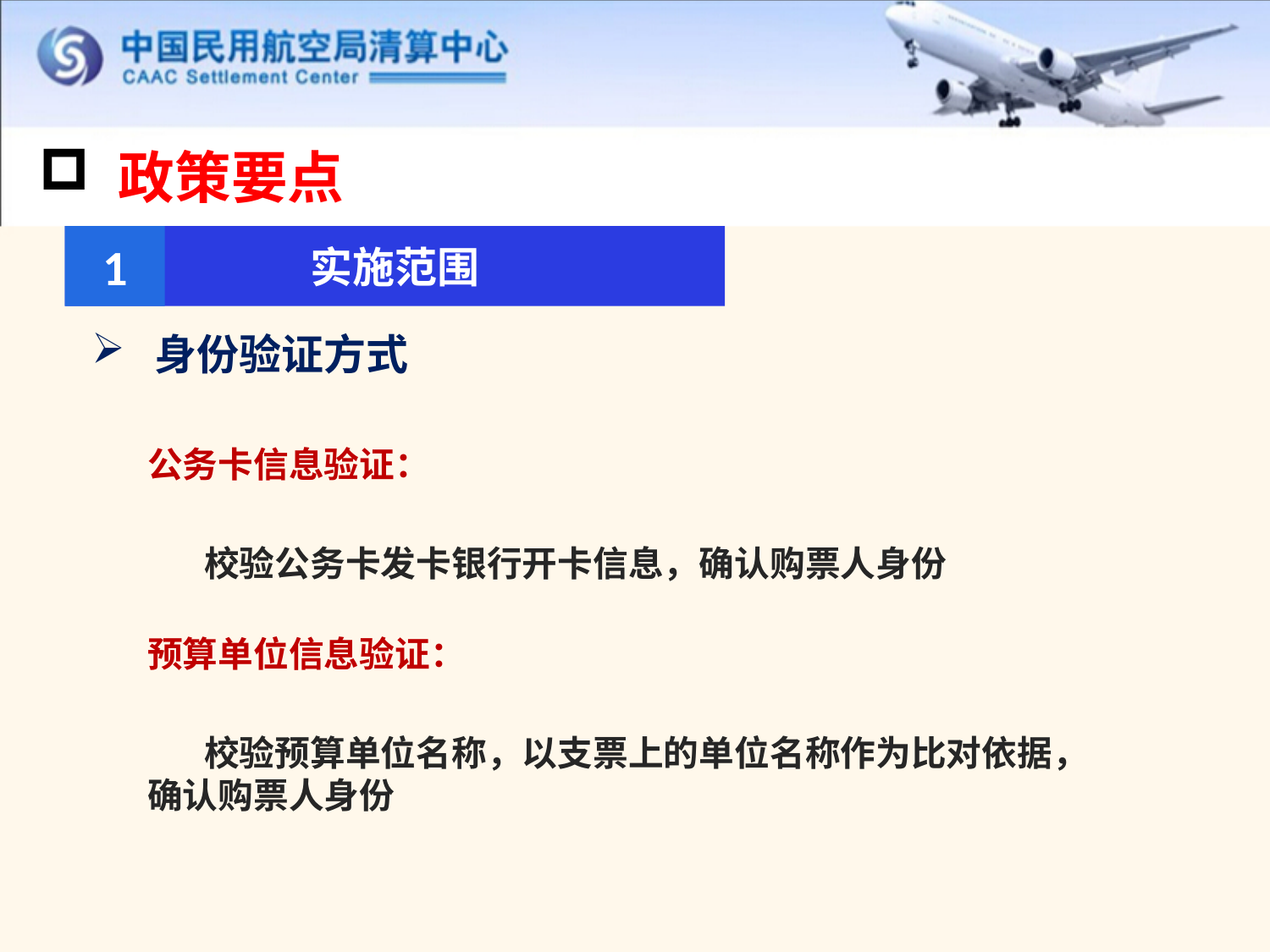

政策要点
实施范围
1
  身份验证方式
公务卡信息验证：

      校验公务卡发卡银行开卡信息，确认购票人身份
预算单位信息验证：

      校验预算单位名称，以支票上的单位名称作为比对依据，确认购票人身份